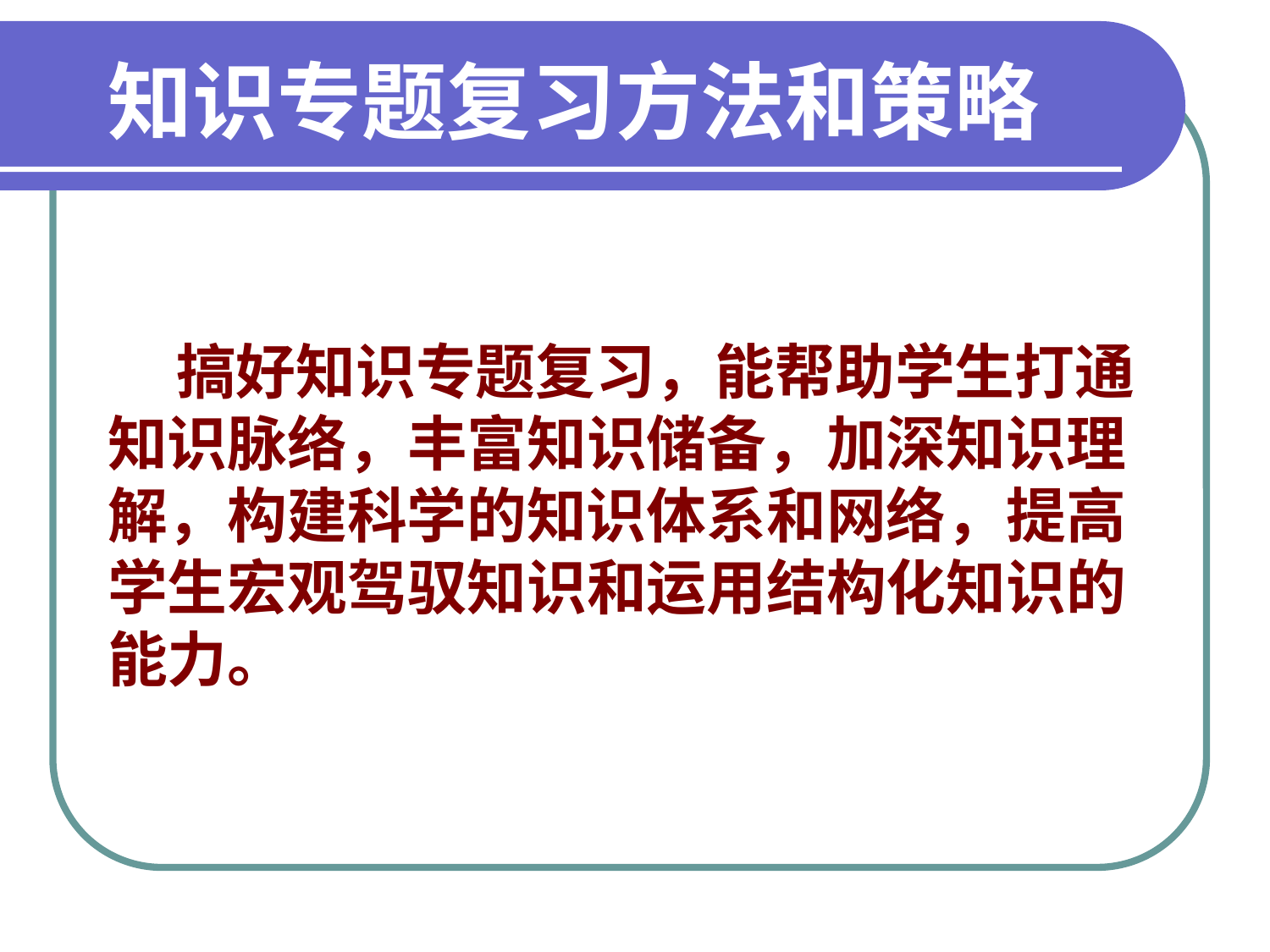

知识专题复习方法和策略
    搞好知识专题复习，能帮助学生打通知识脉络，丰富知识储备，加深知识理解，构建科学的知识体系和网络，提高学生宏观驾驭知识和运用结构化知识的能力。